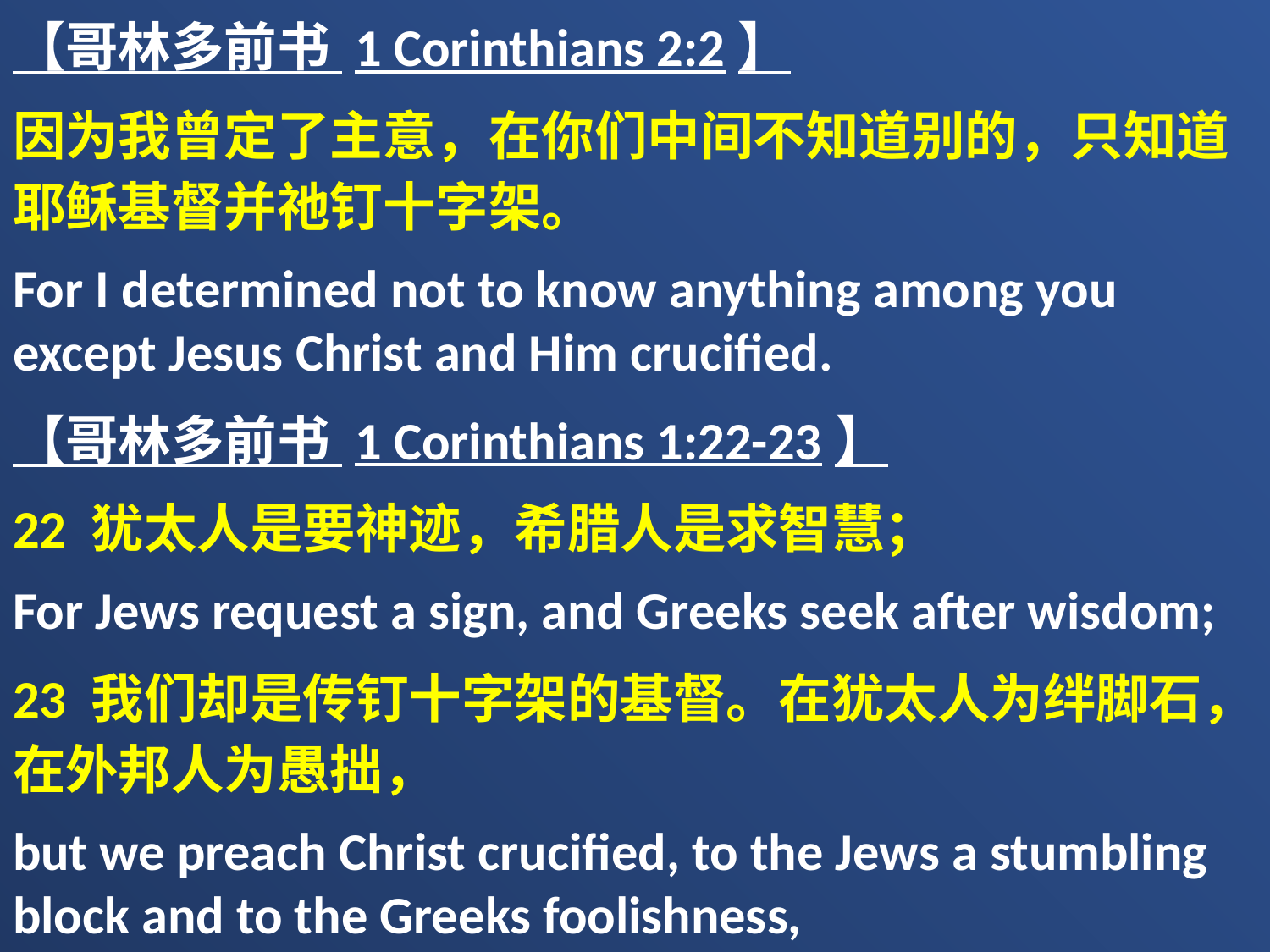

【哥林多前书 1 Corinthians 2:2】
因为我曾定了主意，在你们中间不知道别的，只知道耶稣基督并祂钉十字架。
For I determined not to know anything among you except Jesus Christ and Him crucified.
【哥林多前书 1 Corinthians 1:22-23】
22 犹太人是要神迹，希腊人是求智慧；
For Jews request a sign, and Greeks seek after wisdom;
23 我们却是传钉十字架的基督。在犹太人为绊脚石，在外邦人为愚拙，
but we preach Christ crucified, to the Jews a stumbling block and to the Greeks foolishness,